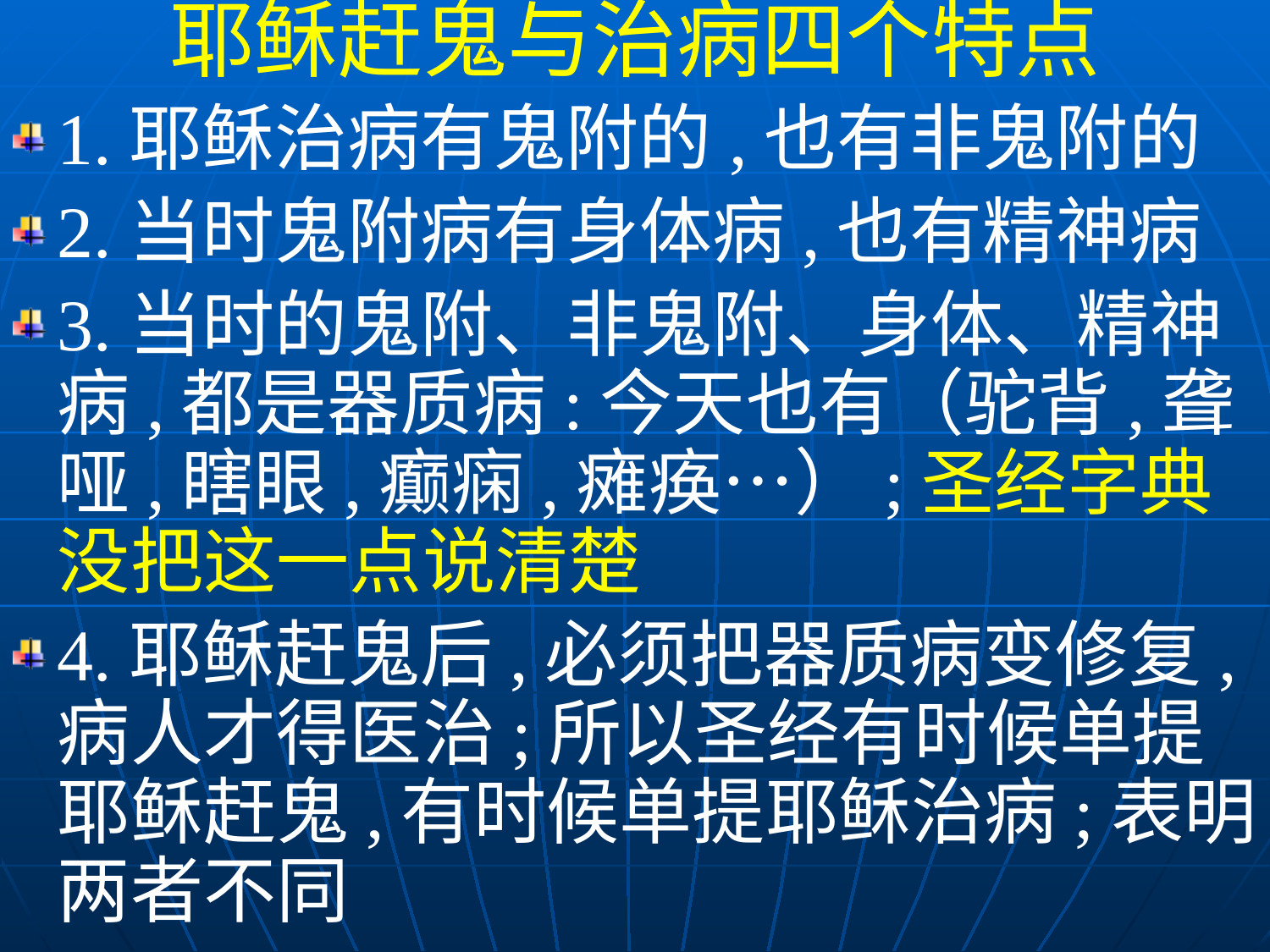

耶稣赶鬼与治病四个特点
1.耶稣治病有鬼附的,也有非鬼附的
2.当时鬼附病有身体病,也有精神病
3.当时的鬼附、非鬼附、身体、精神病,都是器质病:今天也有（驼背,聋哑,瞎眼,癫痫,瘫痪…）;圣经字典没把这一点说清楚
4.耶稣赶鬼后,必须把器质病变修复,病人才得医治;所以圣经有时候单提耶稣赶鬼,有时候单提耶稣治病;表明两者不同